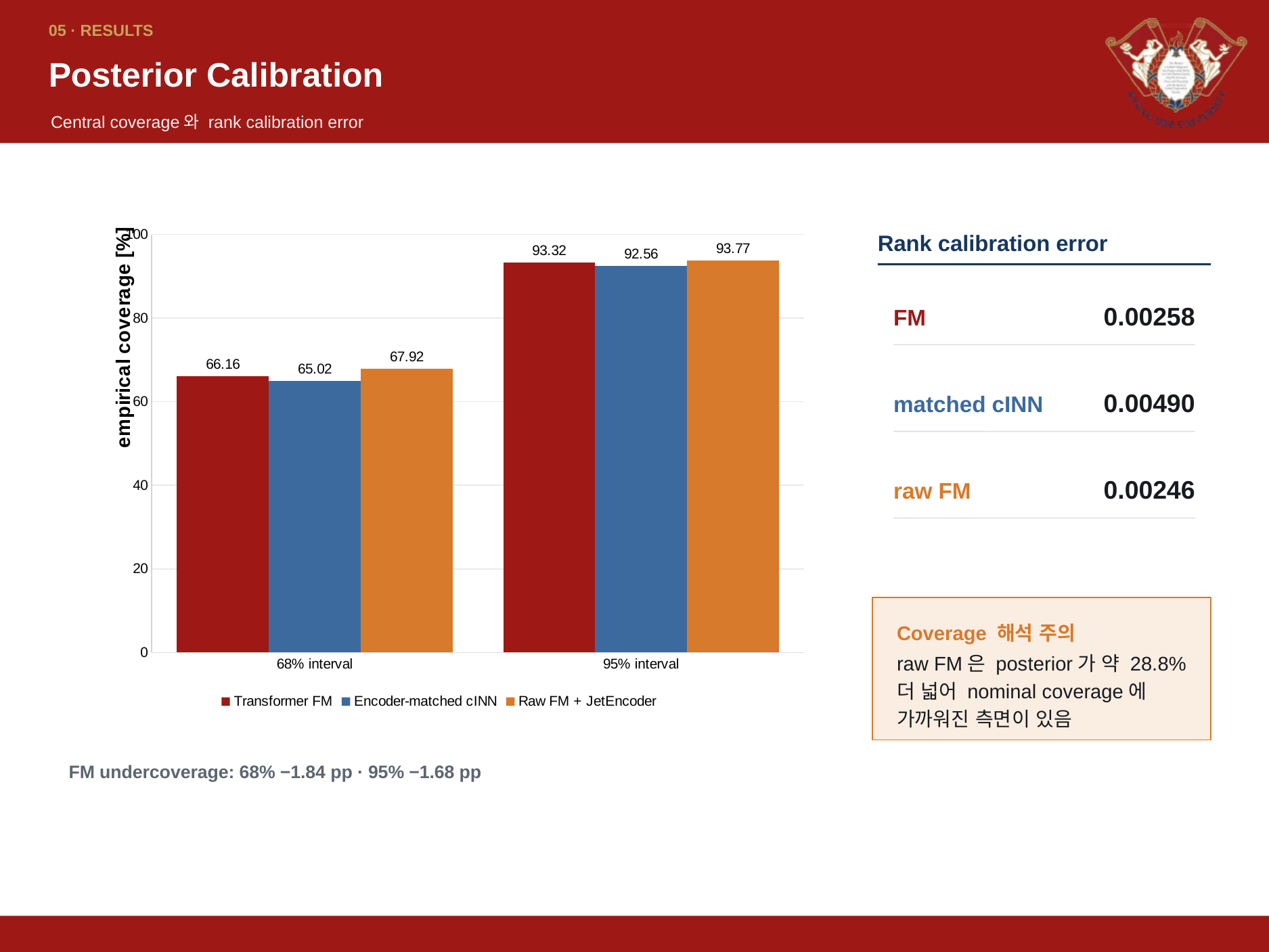

05 · RESULTS
Posterior Calibration
Central coverage와 rank calibration error

### Chart

| Category |  |  |  |
|---|---|---|---|
| 68% interval | 66.16 | 65.02 | 67.92 |
| 95% interval | 93.32 | 92.56 | 93.77 |
Rank calibration error

0.00258
FM

0.00490
matched cINN

0.00246
raw FM

Coverage 해석 주의
raw FM은 posterior가 약 28.8% 더 넓어 nominal coverage에 가까워진 측면이 있음
FM undercoverage: 68% −1.84 pp · 95% −1.68 pp